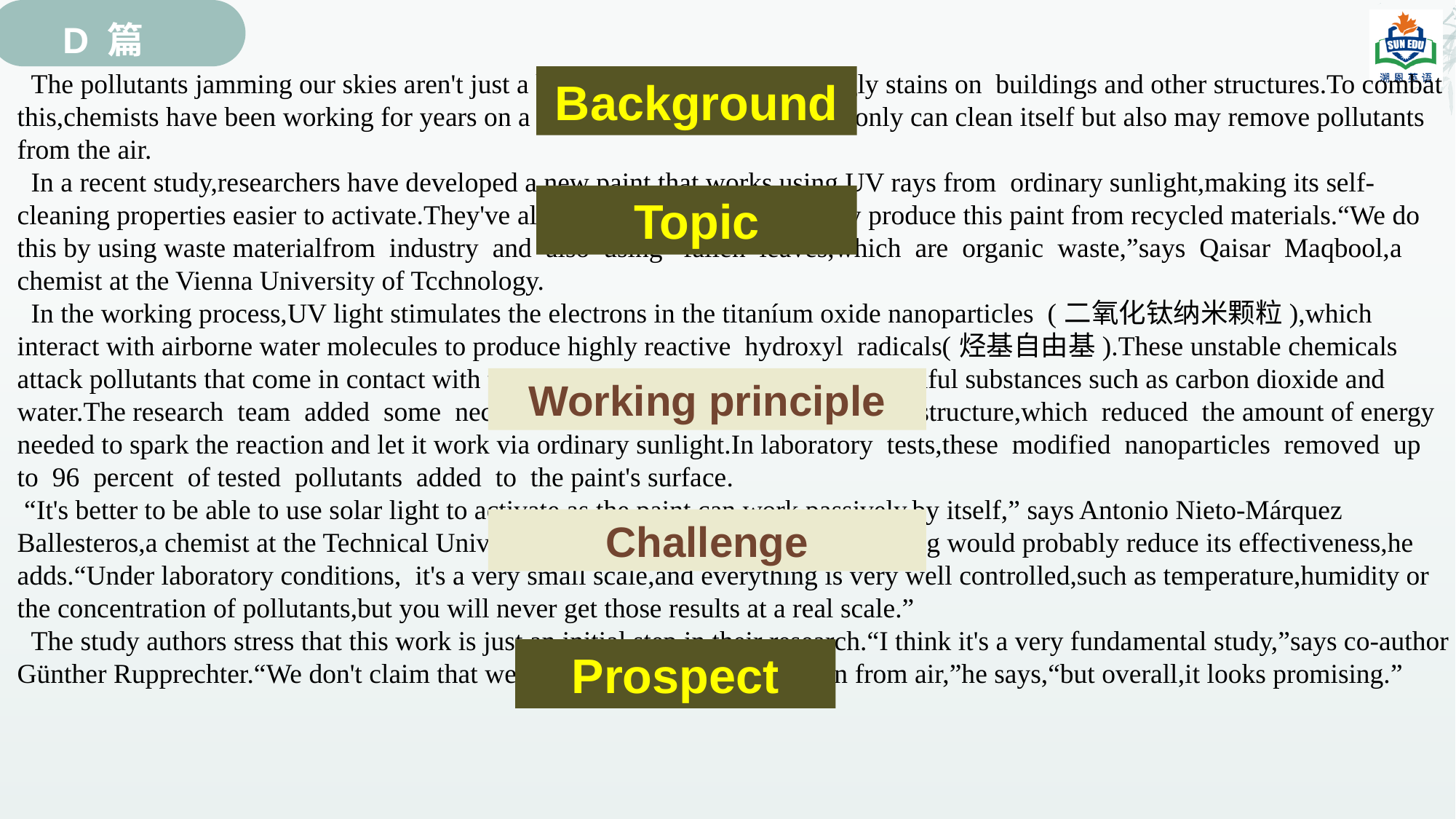

D 篇
Background
  The pollutants jamming our skies aren't just a health risk;they also cause ugly stains on  buildings and other structures.To combat this,chemists have been working for years on a special type of paint that not only can clean itself but also may remove pollutants from the air.
  In a recent study,researchers have developed a new paint that works using UV rays from  ordinary sunlight,making its self-cleaning properties easier to activate.They've also shown they can effectively produce this paint from recycled materials.“We do this by using waste materialfrom  industry  and  also  using   fallen  leaves,which  are  organic  waste,”says  Qaisar  Maqbool,a chemist at the Vienna University of Tcchnology.
  In the working process,UV light stimulates the electrons in the titaníum oxide nanoparticles  (二氧化钛纳米颗粒),which interact with airborne water molecules to produce highly reactive  hydroxyl  radicals(烃基自由基).These unstable chemicals attack pollutants that come in contact with the paint,converting them into less harmful substances such as carbon dioxide and water.The research  team  added  some  necessary  elements  to  the  nanoparticles'structure,which  reduced  the amount of energy needed to spark the reaction and let it work via ordinary sunlight.In laboratory  tests,these  modified  nanoparticles  removed  up  to  96  percent  of tested  pollutants  added  to  the paint's surface.
 “It's better to be able to use solar light to activate,as the paint can work passively,by itself,” says Antonio Nieto-Márquez Ballesteros,a chemist at the Technical University of Madrid.But a  real-world setting would probably reduce its effectiveness,he adds.“Under laboratory conditions,  it's a very small scale,and everything is very well controlled,such as temperature,humidity or the concentration of pollutants,but you will never get those results at a real scale.”
  The study authors stress that this work is just an initial step in their research.“I think it's a very fundamental study,”says co-author Günther Rupprechter.“We don't claim that we can remove all contamination from air,”he says,“but overall,it looks promising.”
Topic
Working principle
Challenge
Prospect